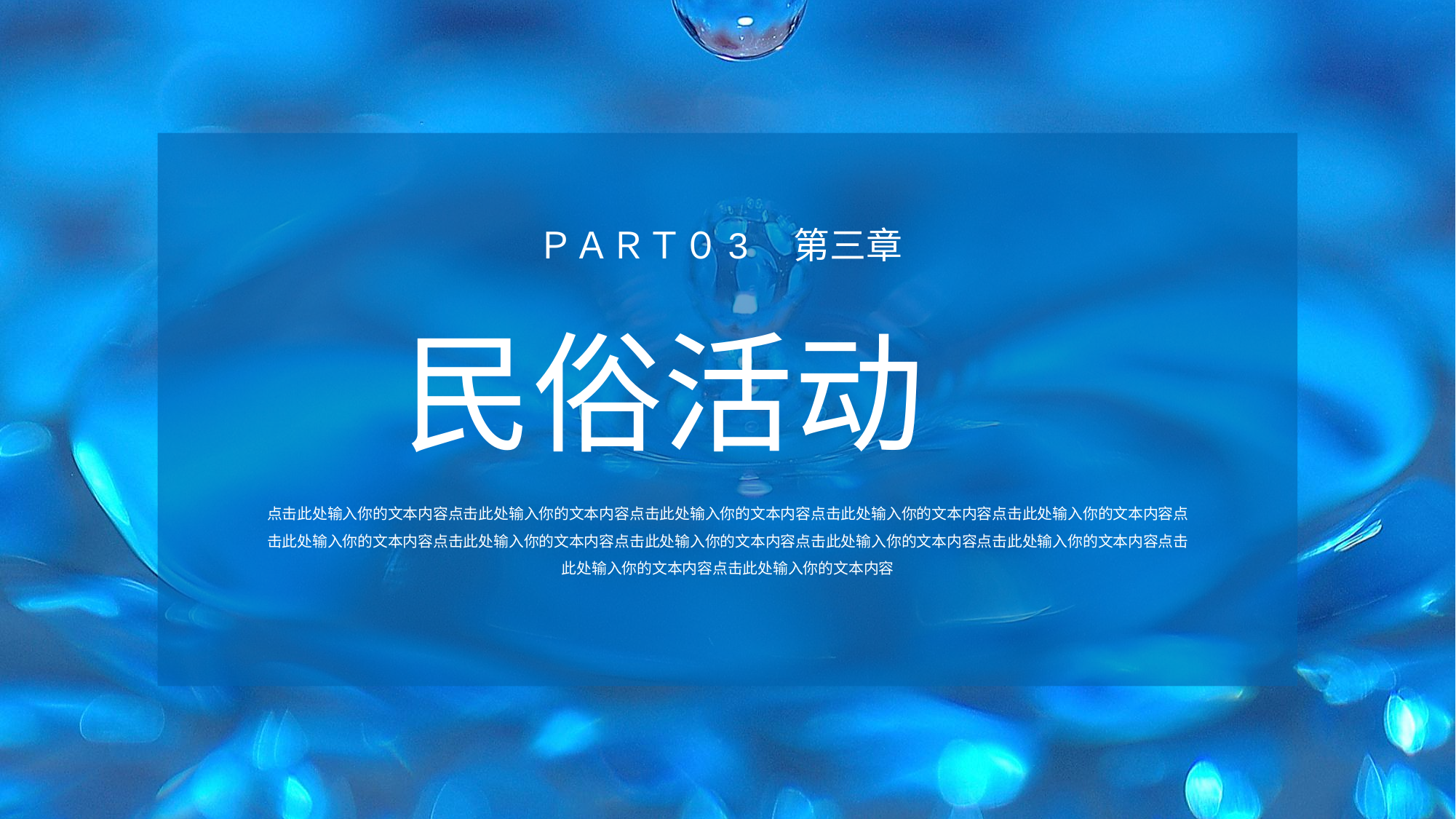

ＰＡＲＴ０3　第三章
民俗活动
点击此处输入你的文本内容点击此处输入你的文本内容点击此处输入你的文本内容点击此处输入你的文本内容点击此处输入你的文本内容点击此处输入你的文本内容点击此处输入你的文本内容点击此处输入你的文本内容点击此处输入你的文本内容点击此处输入你的文本内容点击此处输入你的文本内容点击此处输入你的文本内容